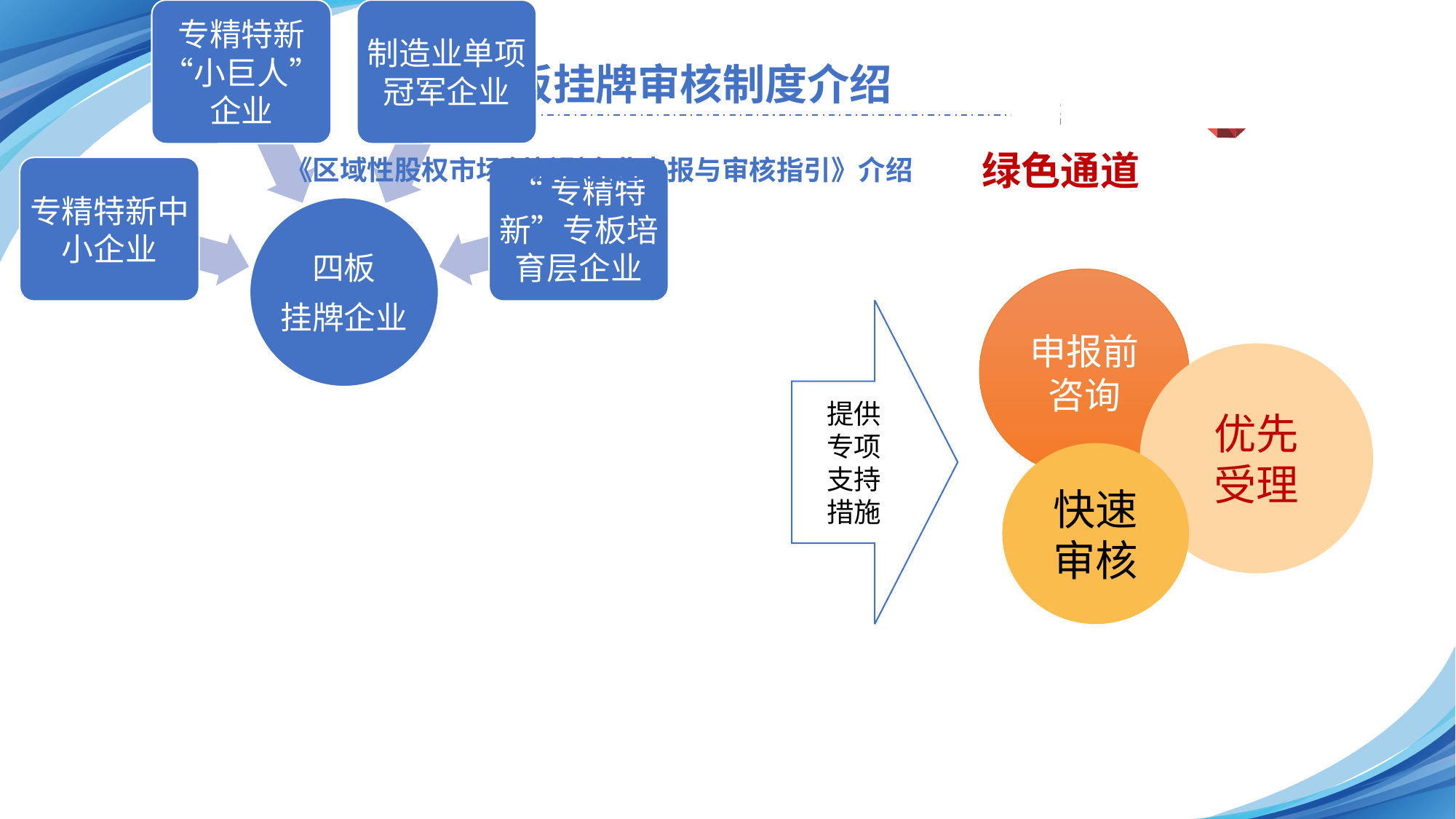

新三板挂牌审核制度介绍
绿色通道
《区域性股权市场创新型企业申报与审核指引》介绍

申报前
咨询
优先
受理
快速
审核
四板
挂牌企业
专精特新中小企业
专精特新“小巨人”企业
制造业单项冠军企业
“专精特新”专板培育层企业
提供
专项
支持
措施